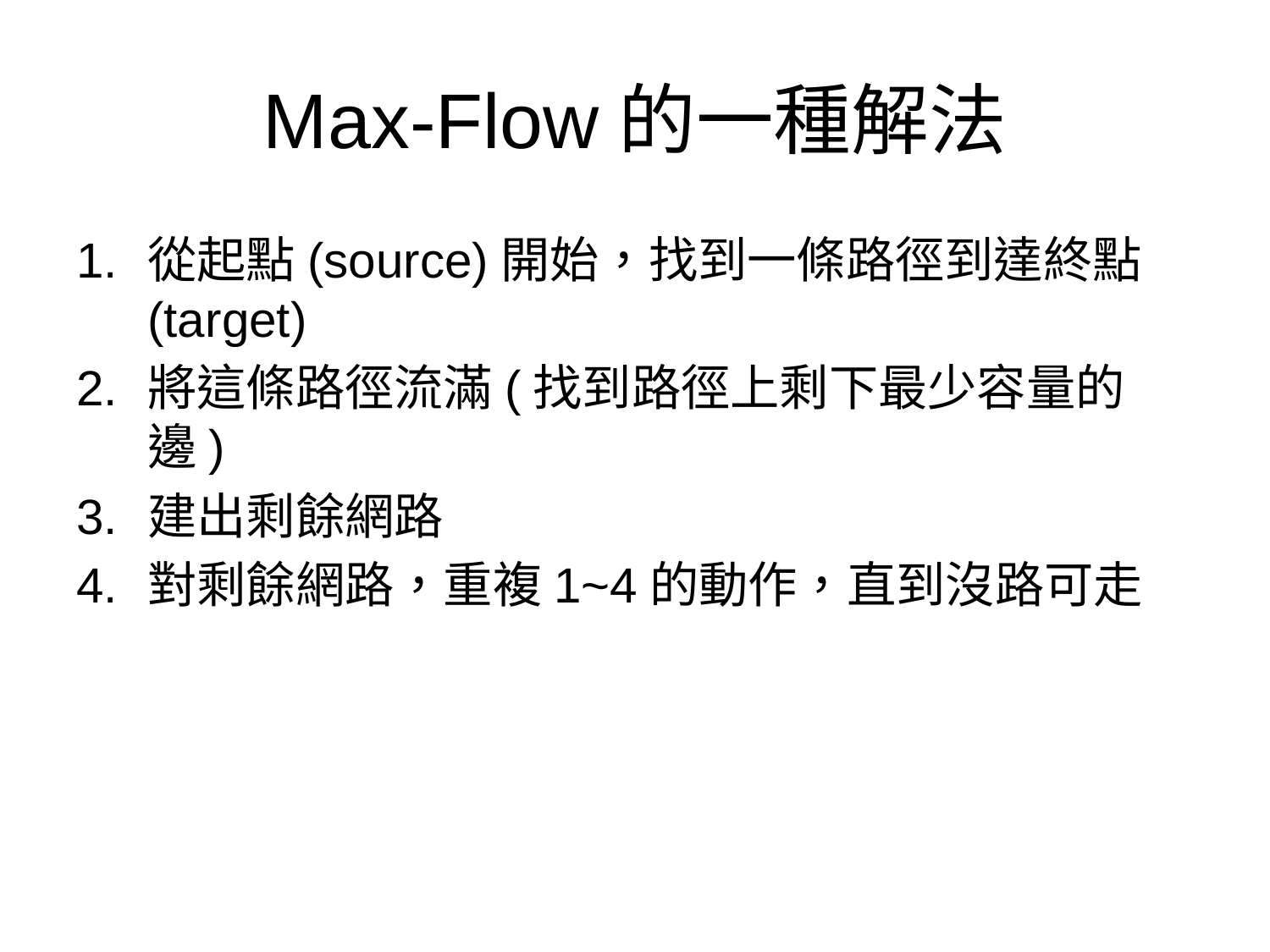

# Max-Flow的一種解法
從起點(source)開始，找到一條路徑到達終點(target)
將這條路徑流滿(找到路徑上剩下最少容量的邊)
建出剩餘網路
對剩餘網路，重複1~4的動作，直到沒路可走